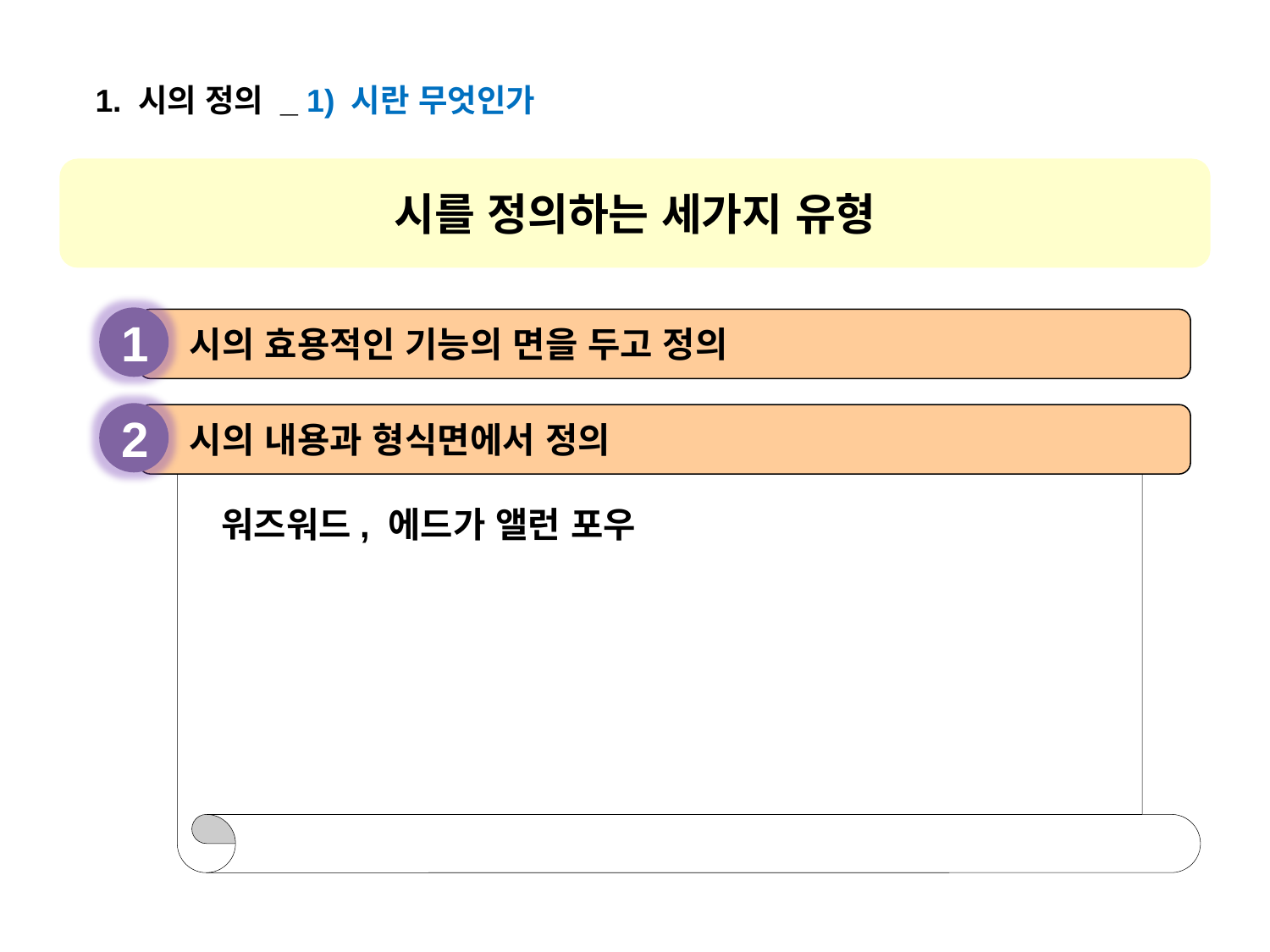

1. 시의 정의 _ 1) 시란 무엇인가
시를 정의하는 세가지 유형
1

시의 효용적인 기능의 면을 두고 정의
2

시의 내용과 형식면에서 정의
워즈워드, 에드가 앨런 포우